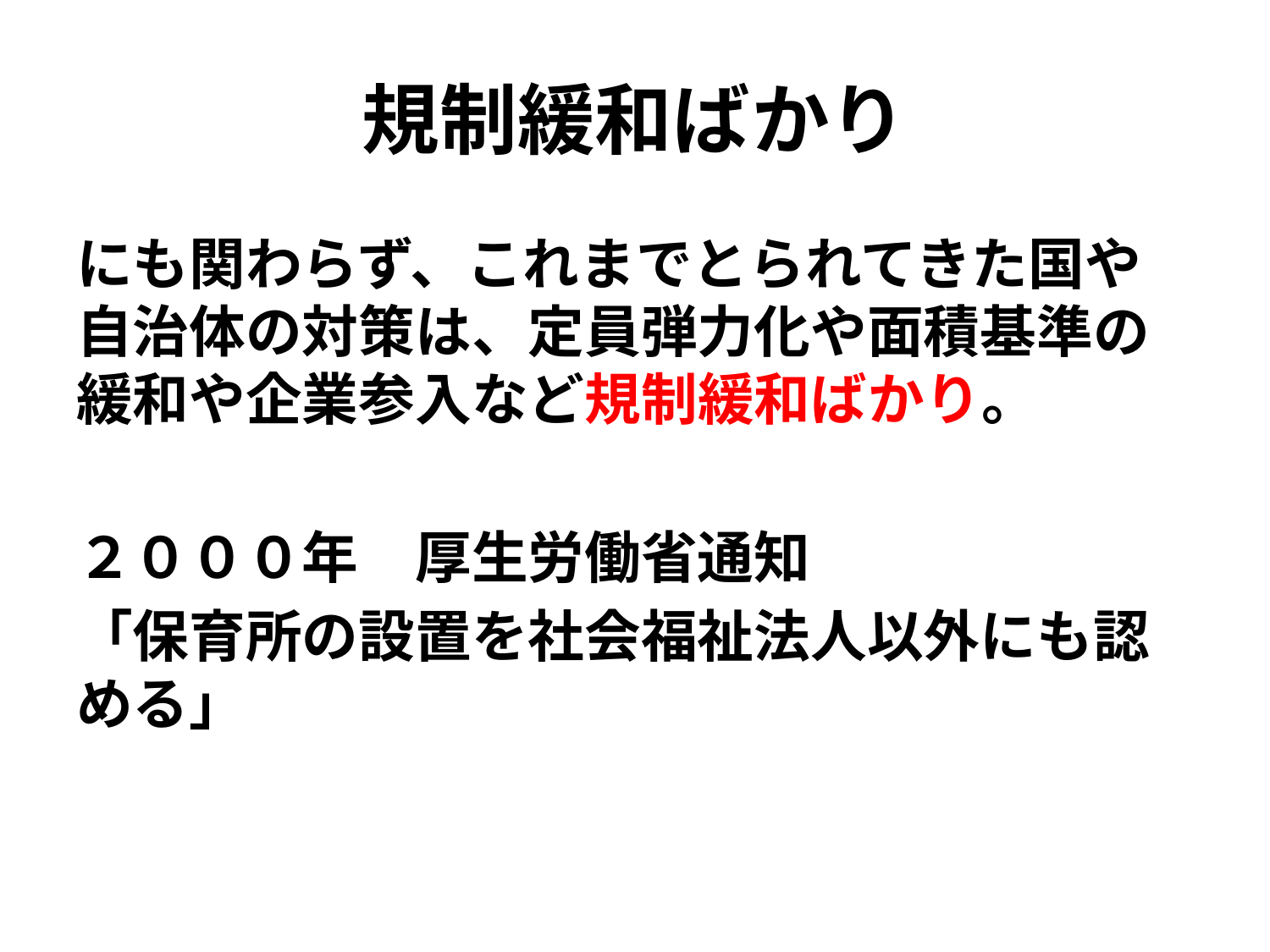

# 規制緩和ばかり
にも関わらず、これまでとられてきた国や自治体の対策は、定員弾力化や面積基準の緩和や企業参入など規制緩和ばかり。

２０００年　厚生労働省通知
「保育所の設置を社会福祉法人以外にも認める」